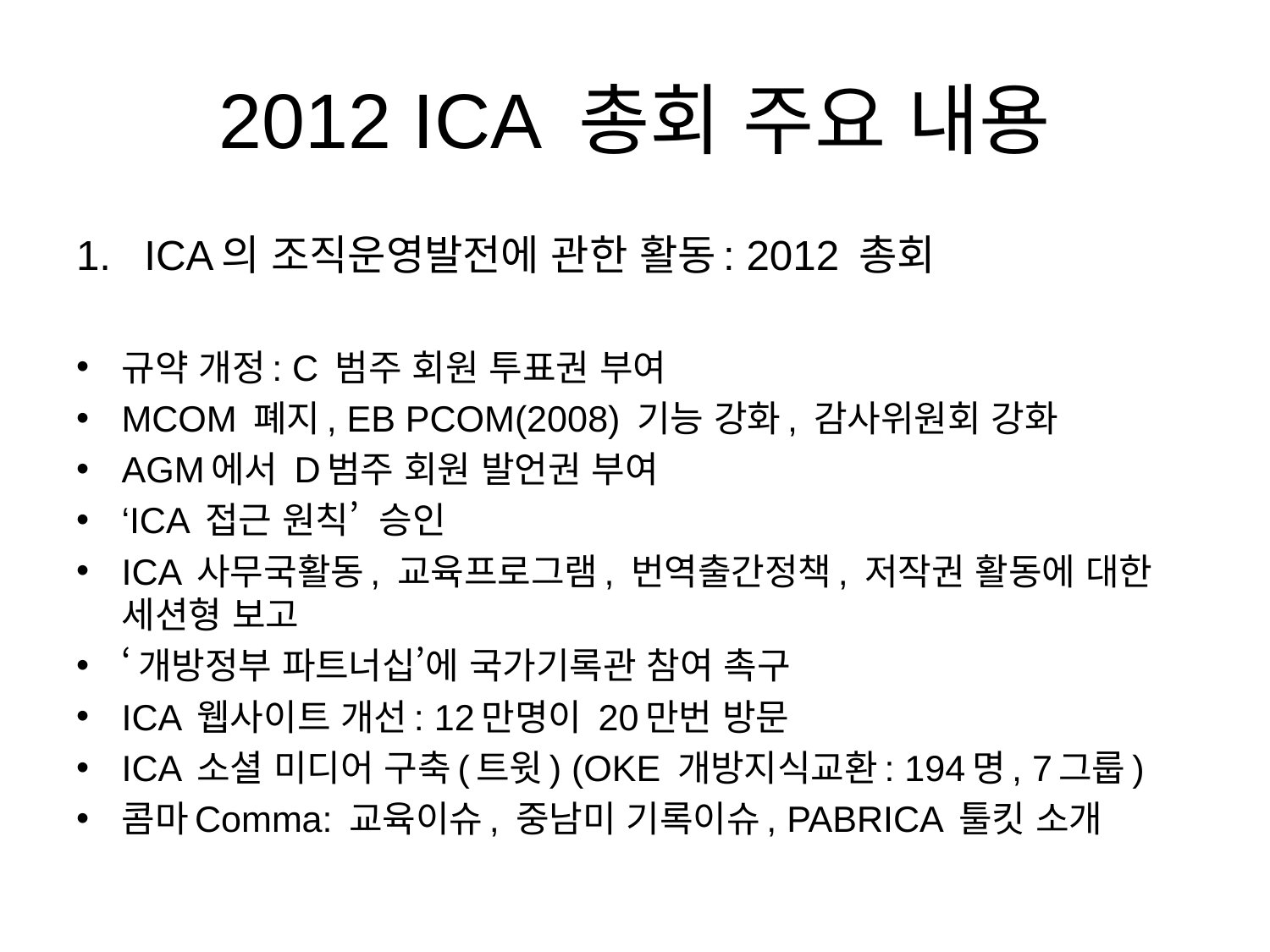

# 2012 ICA 총회 주요 내용
ICA의 조직운영발전에 관한 활동: 2012 총회

규약 개정: C 범주 회원 투표권 부여
MCOM 폐지, EB PCOM(2008) 기능 강화, 감사위원회 강화
AGM에서 D범주 회원 발언권 부여
‘ICA 접근 원칙’  승인
ICA 사무국활동, 교육프로그램, 번역출간정책, 저작권 활동에 대한 세션형 보고
‘개방정부 파트너십’에 국가기록관 참여 촉구
ICA 웹사이트 개선: 12만명이 20만번 방문
ICA 소셜 미디어 구축(트윗) (OKE 개방지식교환: 194명, 7그룹)
콤마Comma: 교육이슈, 중남미 기록이슈, PABRICA 툴킷 소개